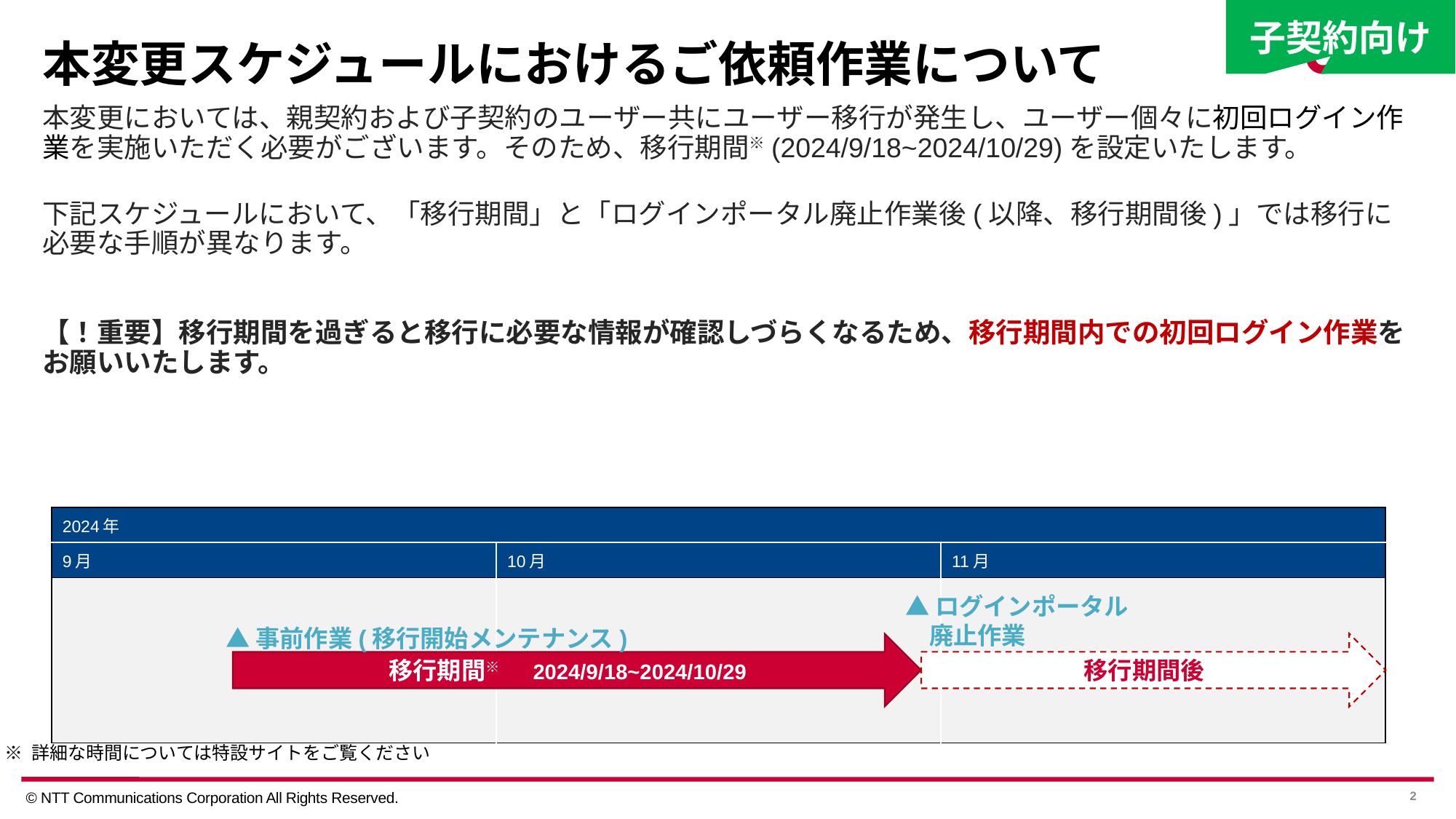

子契約向け
# 本変更スケジュールにおけるご依頼作業について
本変更においては、親契約および子契約のユーザー共にユーザー移行が発生し、ユーザー個々に初回ログイン作業を実施いただく必要がございます。そのため、移行期間※(2024/9/18~2024/10/29)を設定いたします。
下記スケジュールにおいて、「移行期間」と「ログインポータル廃止作業後(以降、移行期間後)」では移行に必要な手順が異なります。

【！重要】移行期間を過ぎると移行に必要な情報が確認しづらくなるため、移行期間内での初回ログイン作業をお願いいたします。
| 2024年 |  |  |
| --- | --- | --- |
| 9月 | 10月 | 11月 |
|  |  |  |
▲ログインポータル
　廃止作業
▲事前作業(移行開始メンテナンス)
移行期間※ 　2024/9/18~2024/10/29
移行期間後
※ 詳細な時間については特設サイトをご覧ください